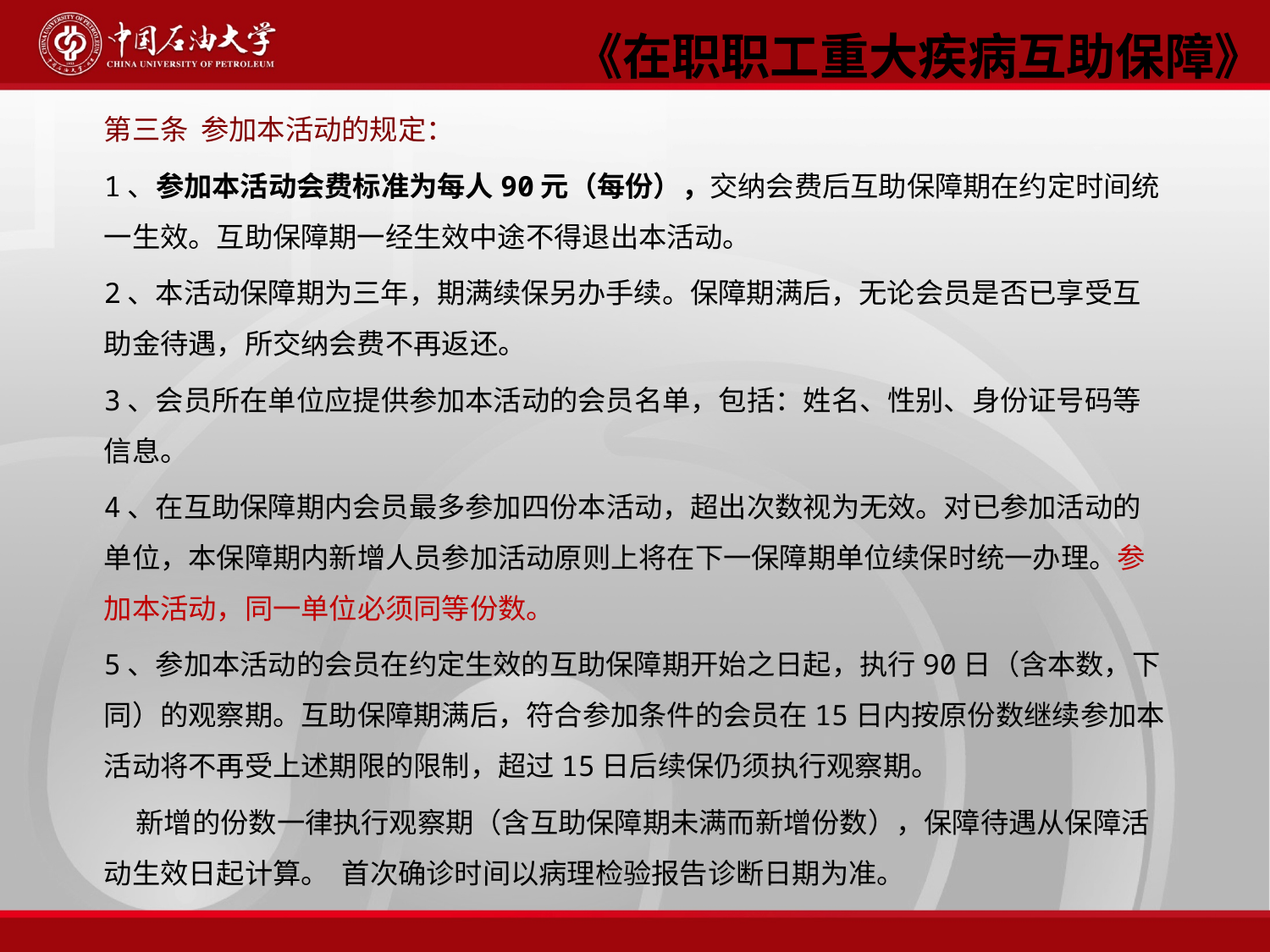

《在职职工重大疾病互助保障》
第三条  参加本活动的规定：
1、参加本活动会费标准为每人90元（每份），交纳会费后互助保障期在约定时间统一生效。互助保障期一经生效中途不得退出本活动。
2、本活动保障期为三年，期满续保另办手续。保障期满后，无论会员是否已享受互助金待遇，所交纳会费不再返还。
3、会员所在单位应提供参加本活动的会员名单，包括：姓名、性别、身份证号码等信息。
4、在互助保障期内会员最多参加四份本活动，超出次数视为无效。对已参加活动的单位，本保障期内新增人员参加活动原则上将在下一保障期单位续保时统一办理。参加本活动，同一单位必须同等份数。
5、参加本活动的会员在约定生效的互助保障期开始之日起，执行90日（含本数，下同）的观察期。互助保障期满后，符合参加条件的会员在15日内按原份数继续参加本活动将不再受上述期限的限制，超过15日后续保仍须执行观察期。
    新增的份数一律执行观察期（含互助保障期未满而新增份数），保障待遇从保障活动生效日起计算。  首次确诊时间以病理检验报告诊断日期为准。